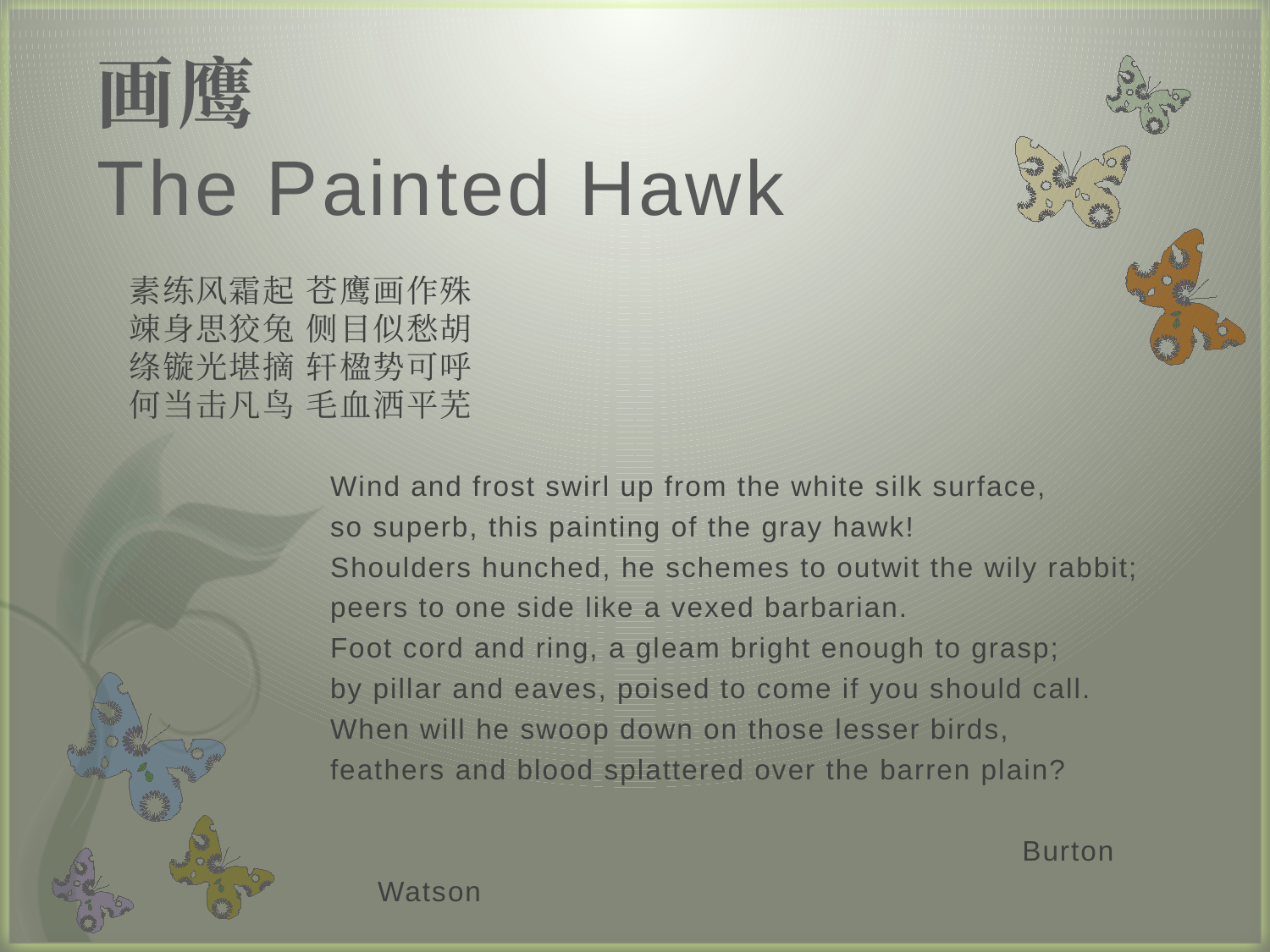

# 画鹰 The Painted Hawk
素练风霜起 苍鹰画作殊
竦身思狡兔 侧目似愁胡
绦镟光堪摘 轩楹势可呼
何当击凡鸟 毛血洒平芜
Wind and frost swirl up from the white silk surface,
so superb, this painting of the gray hawk!
Shoulders hunched, he schemes to outwit the wily rabbit;
peers to one side like a vexed barbarian.
Foot cord and ring, a gleam bright enough to grasp;
by pillar and eaves, poised to come if you should call.
When will he swoop down on those lesser birds,
feathers and blood splattered over the barren plain?

						 Burton Watson